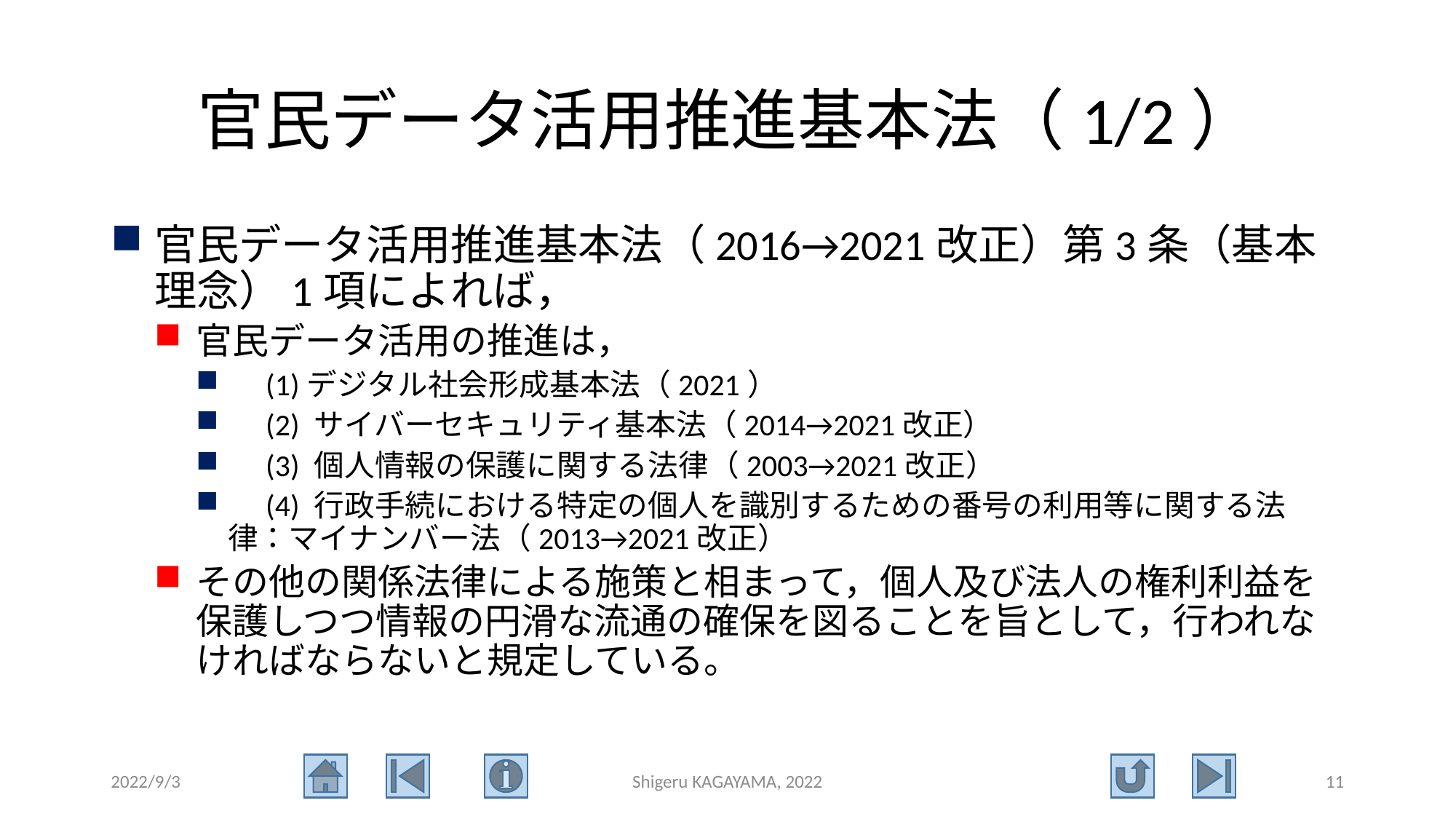

# 官民データ活用推進基本法（1/2）
官民データ活用推進基本法（2016→2021改正）第3条（基本理念）1項によれば，
官民データ活用の推進は，
　(1)デジタル社会形成基本法（2021）
　(2) サイバーセキュリティ基本法（2014→2021改正）
　(3) 個人情報の保護に関する法律（2003→2021改正）
　(4) 行政手続における特定の個人を識別するための番号の利用等に関する法律：マイナンバー法（2013→2021改正）
その他の関係法律による施策と相まって，個人及び法人の権利利益を保護しつつ情報の円滑な流通の確保を図ることを旨として，行われなければならないと規定している。
2022/9/3
Shigeru KAGAYAMA, 2022
11